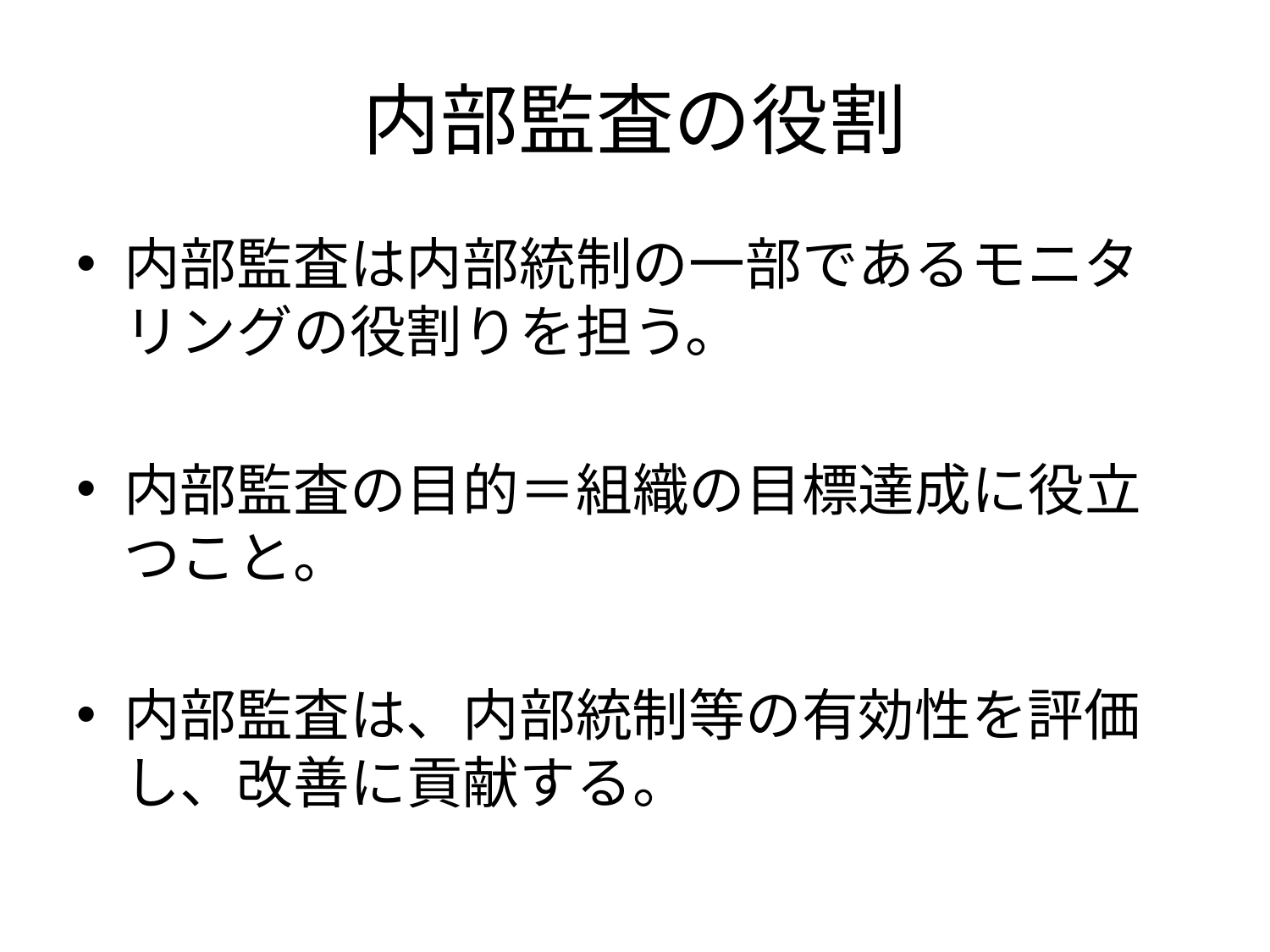

# 内部監査の役割
内部監査は内部統制の一部であるモニタリングの役割りを担う。

内部監査の目的＝組織の目標達成に役立つこと。

内部監査は、内部統制等の有効性を評価し、改善に貢献する。